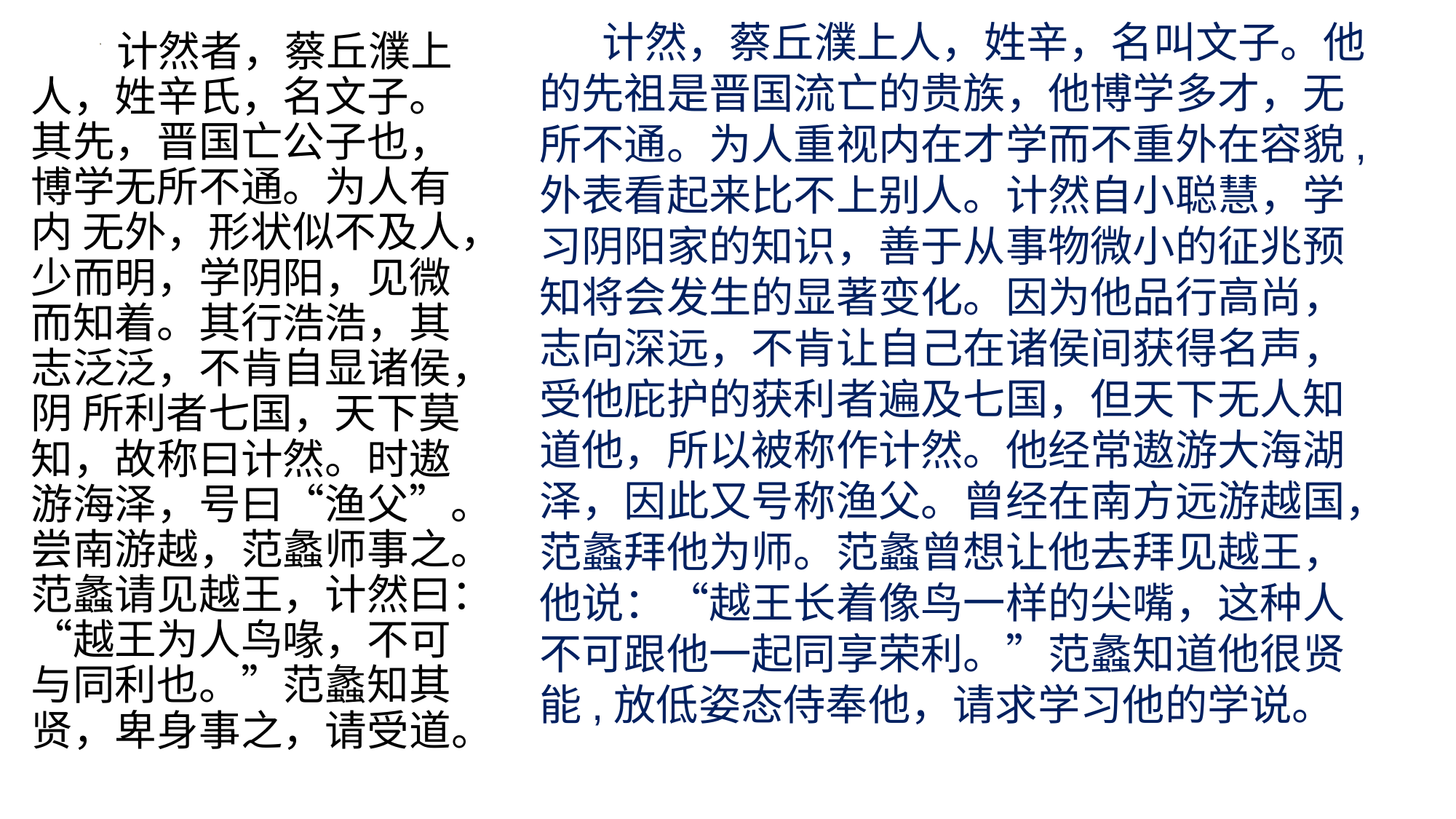

计然，蔡丘濮上人，姓辛，名叫文子。他的先祖是晋国流亡的贵族，他博学多才，无所不通。为人重视内在才学而不重外在容貌,外表看起来比不上别人。计然自小聪慧，学习阴阳家的知识，善于从事物微小的征兆预知将会发生的显著变化。因为他品行高尚，志向深远，不肯让自己在诸侯间获得名声，受他庇护的获利者遍及七国，但天下无人知道他，所以被称作计然。他经常遨游大海湖泽，因此又号称渔父。曾经在南方远游越国，范蠡拜他为师。范蠡曾想让他去拜见越王，他说：“越王长着像鸟一样的尖嘴，这种人不可跟他一起同享荣利。”范蠡知道他很贤能,放低姿态侍奉他，请求学习他的学说。
        计然者，蔡丘濮上人，姓辛氏，名文子。其先，晋国亡公子也，博学无所不通。为人有内 无外，形状似不及人，少而明，学阴阳，见微而知着。其行浩浩，其志泛泛，不肯自显诸侯，阴 所利者七国，天下莫知，故称曰计然。时遨游海泽，号曰“渔父”。尝南游越，范蠡师事之。范蠡请见越王，计然曰：“越王为人鸟喙，不可与同利也。”范蠡知其贤，卑身事之，请受道。